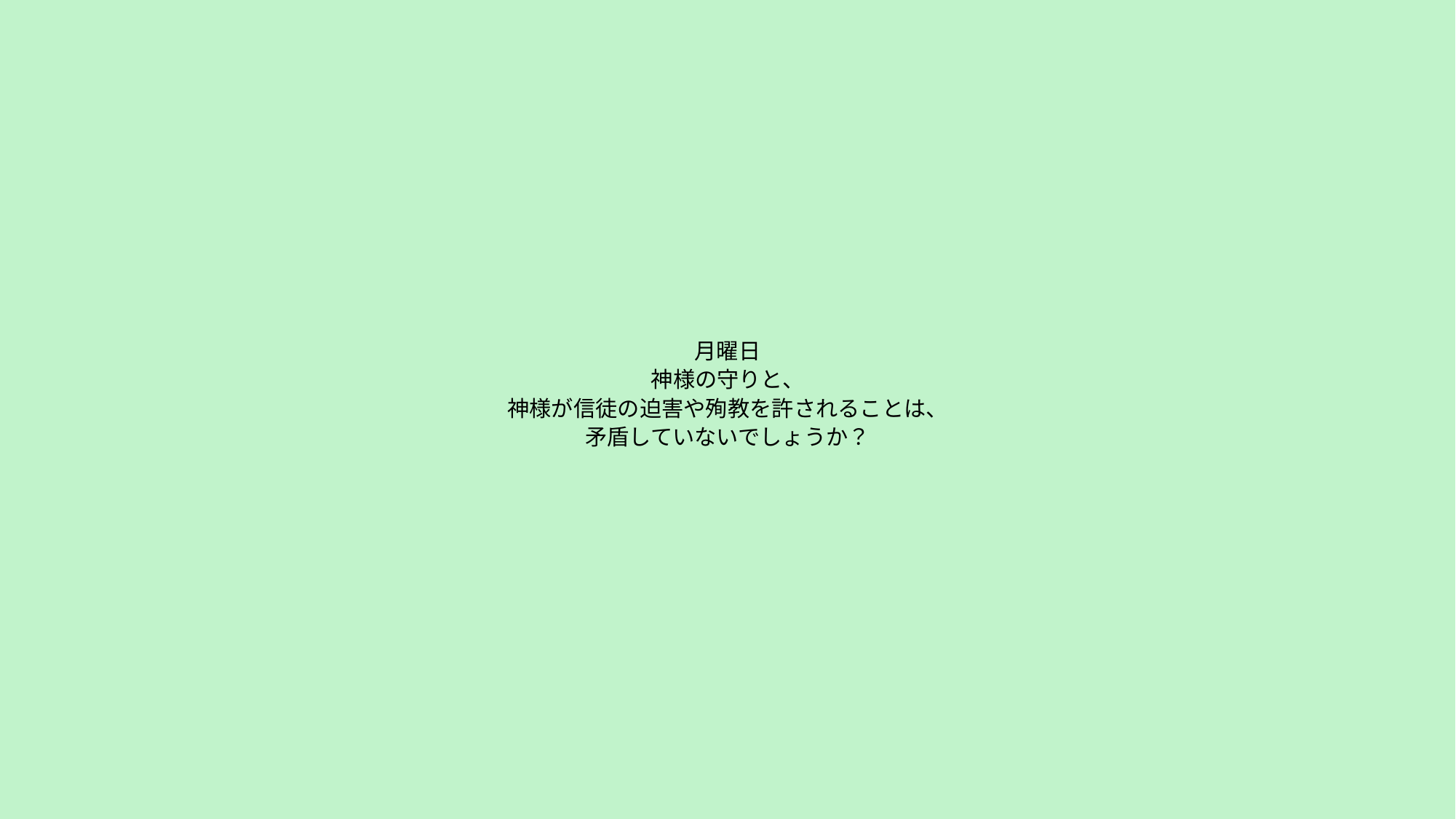

# 月曜日 神様の守りと、 神様が信徒の迫害や殉教を許されることは、 矛盾していないでしょうか？